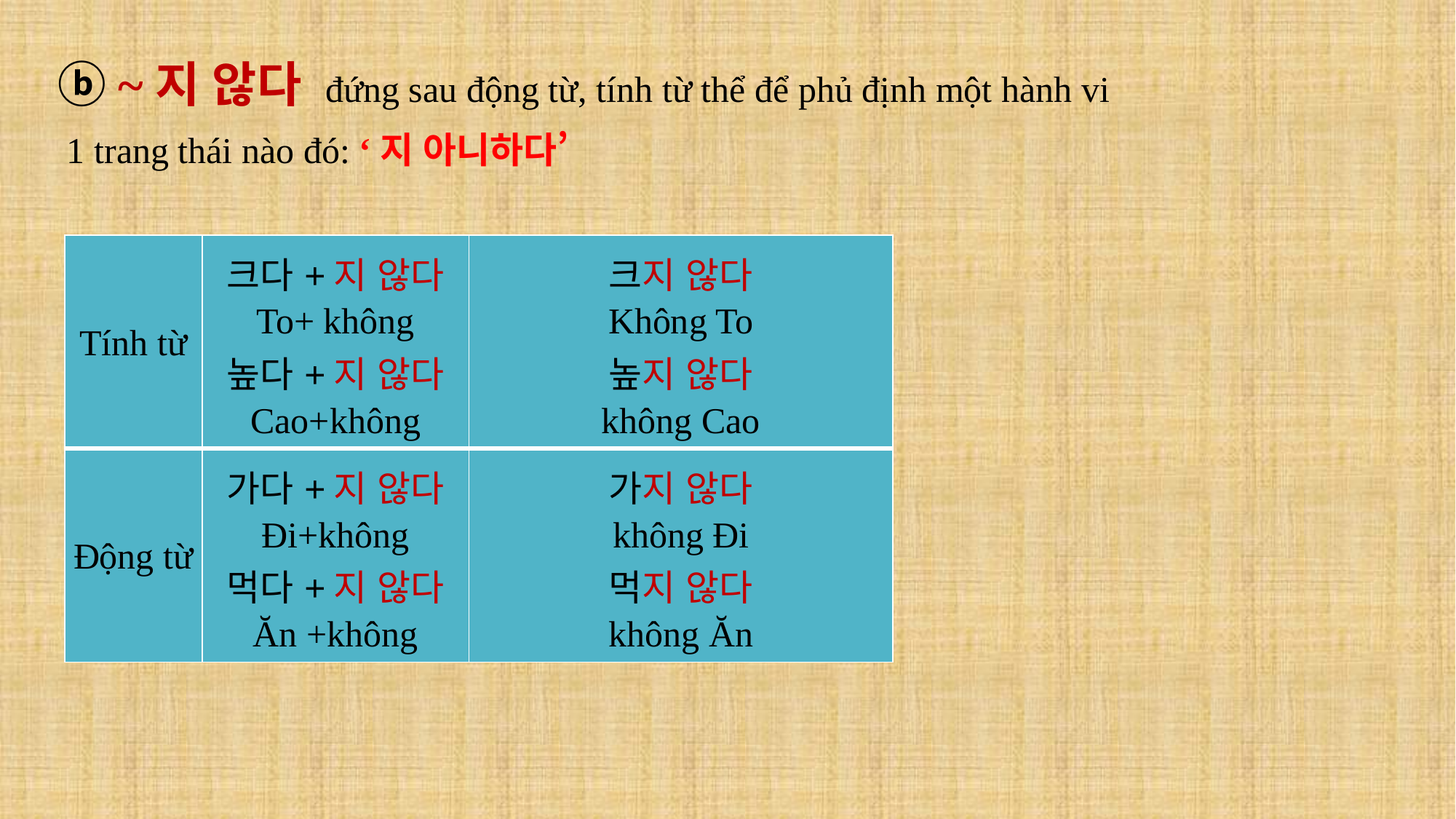

ⓑ ~지 않다 đứng sau động từ, tính từ thể để phủ định một hành vi
 1 trang thái nào đó: ‘지 아니하다’
| Tính từ | 크다+지 않다 To+ không 높다+지 않다 Cao+không | 크지 않다 Không To 높지 않다 không Cao |
| --- | --- | --- |
| Động từ | 가다+지 않다 Đi+không 먹다+지 않다 Ăn +không | 가지 않다 không Đi 먹지 않다 không Ăn |